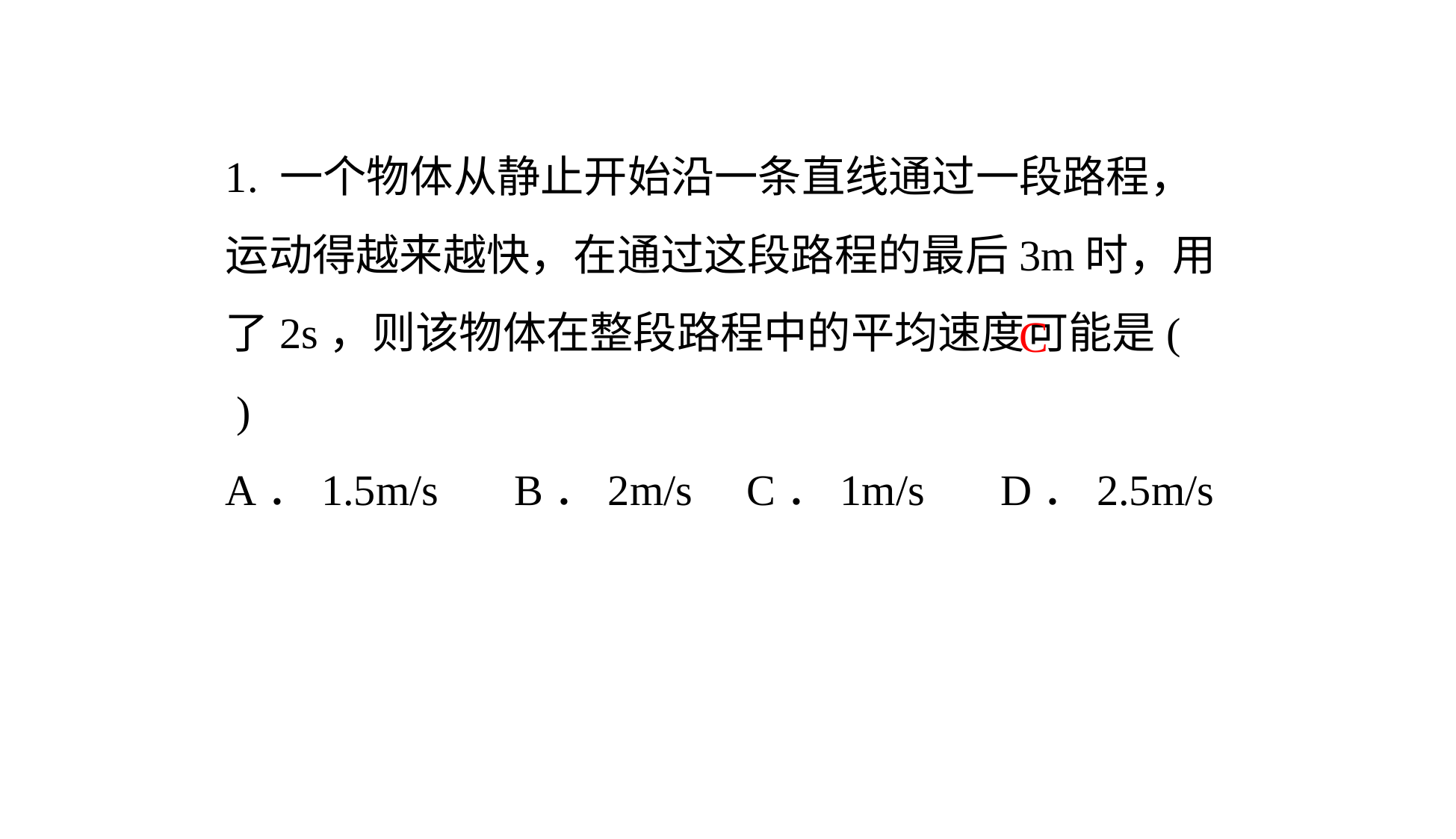

1. 一个物体从静止开始沿一条直线通过一段路程，运动得越来越快，在通过这段路程的最后3m时，用了2s，则该物体在整段路程中的平均速度可能是(      )
A．1.5m/s       B．2m/s     C．1m/s       D．2.5m/s
C